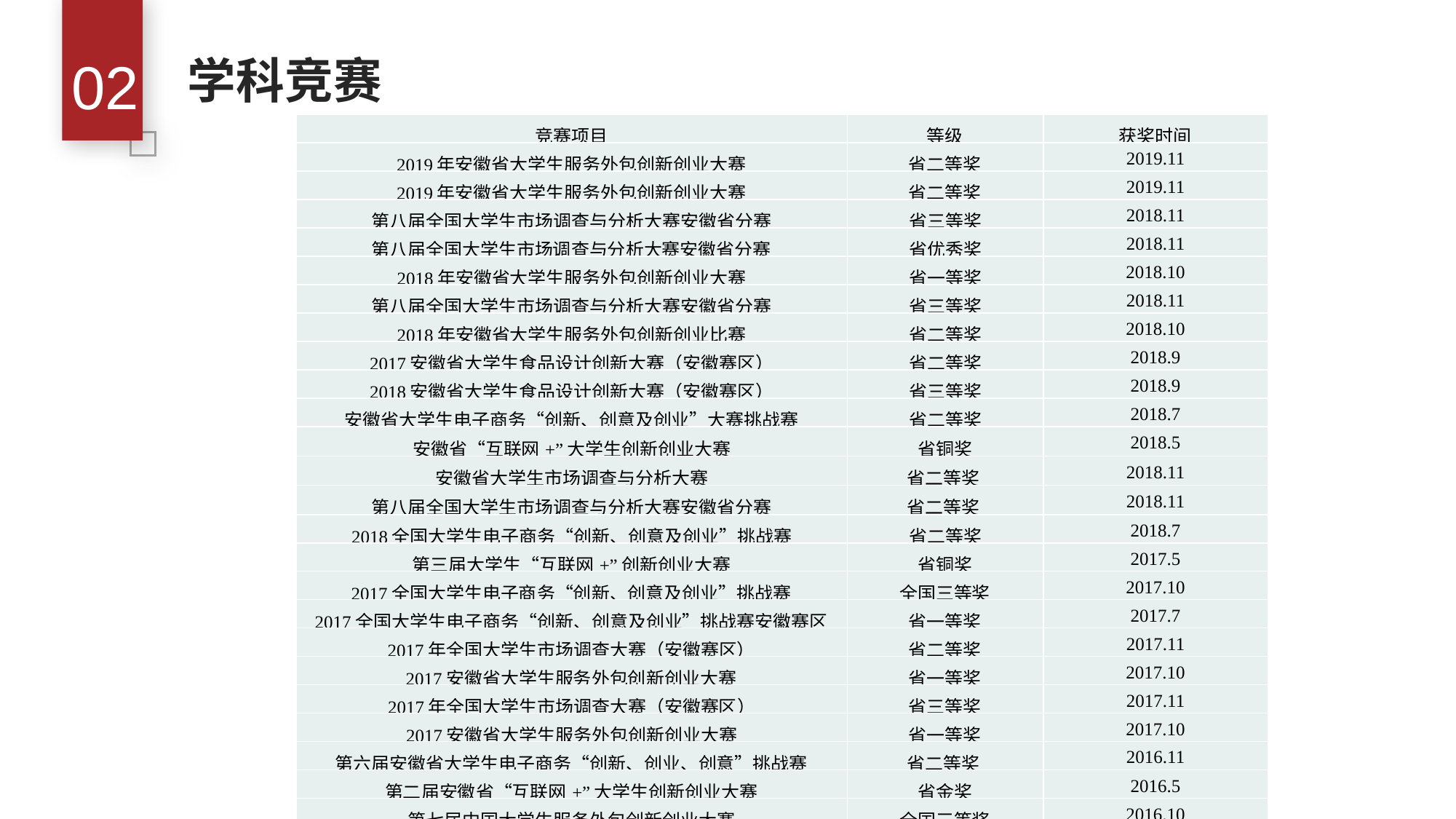

02
学科竞赛
| 竞赛项目 | 等级 | 获奖时间 |
| --- | --- | --- |
| 2019年安徽省大学生服务外包创新创业大赛 | 省二等奖 | 2019.11 |
| 2019年安徽省大学生服务外包创新创业大赛 | 省二等奖 | 2019.11 |
| 第八届全国大学生市场调查与分析大赛安徽省分赛 | 省三等奖 | 2018.11 |
| 第八届全国大学生市场调查与分析大赛安徽省分赛 | 省优秀奖 | 2018.11 |
| 2018年安徽省大学生服务外包创新创业大赛 | 省一等奖 | 2018.10 |
| 第八届全国大学生市场调查与分析大赛安徽省分赛 | 省三等奖 | 2018.11 |
| 2018年安徽省大学生服务外包创新创业比赛 | 省二等奖 | 2018.10 |
| 2017安徽省大学生食品设计创新大赛（安徽赛区） | 省二等奖 | 2018.9 |
| 2018安徽省大学生食品设计创新大赛（安徽赛区） | 省三等奖 | 2018.9 |
| 安徽省大学生电子商务“创新、创意及创业”大赛挑战赛 | 省二等奖 | 2018.7 |
| 安徽省“互联网+”大学生创新创业大赛 | 省铜奖 | 2018.5 |
| 安徽省大学生市场调查与分析大赛 | 省二等奖 | 2018.11 |
| 第八届全国大学生市场调查与分析大赛安徽省分赛 | 省二等奖 | 2018.11 |
| 2018全国大学生电子商务“创新、创意及创业”挑战赛 | 省二等奖 | 2018.7 |
| 第三届大学生“互联网+”创新创业大赛 | 省铜奖 | 2017.5 |
| 2017全国大学生电子商务“创新、创意及创业”挑战赛 | 全国三等奖 | 2017.10 |
| 2017全国大学生电子商务“创新、创意及创业”挑战赛安徽赛区 | 省一等奖 | 2017.7 |
| 2017年全国大学生市场调查大赛（安徽赛区） | 省二等奖 | 2017.11 |
| 2017安徽省大学生服务外包创新创业大赛 | 省一等奖 | 2017.10 |
| 2017年全国大学生市场调查大赛（安徽赛区） | 省三等奖 | 2017.11 |
| 2017安徽省大学生服务外包创新创业大赛 | 省一等奖 | 2017.10 |
| 第六届安徽省大学生电子商务“创新、创业、创意”挑战赛 | 省二等奖 | 2016.11 |
| 第二届安徽省“互联网+”大学生创新创业大赛 | 省金奖 | 2016.5 |
| 第七届中国大学生服务外包创新创业大赛 | 全国三等奖 | 2016.10 |
| 第六届全国大学生市场调查与分析大赛 | 省三等奖 | 2016.10 |